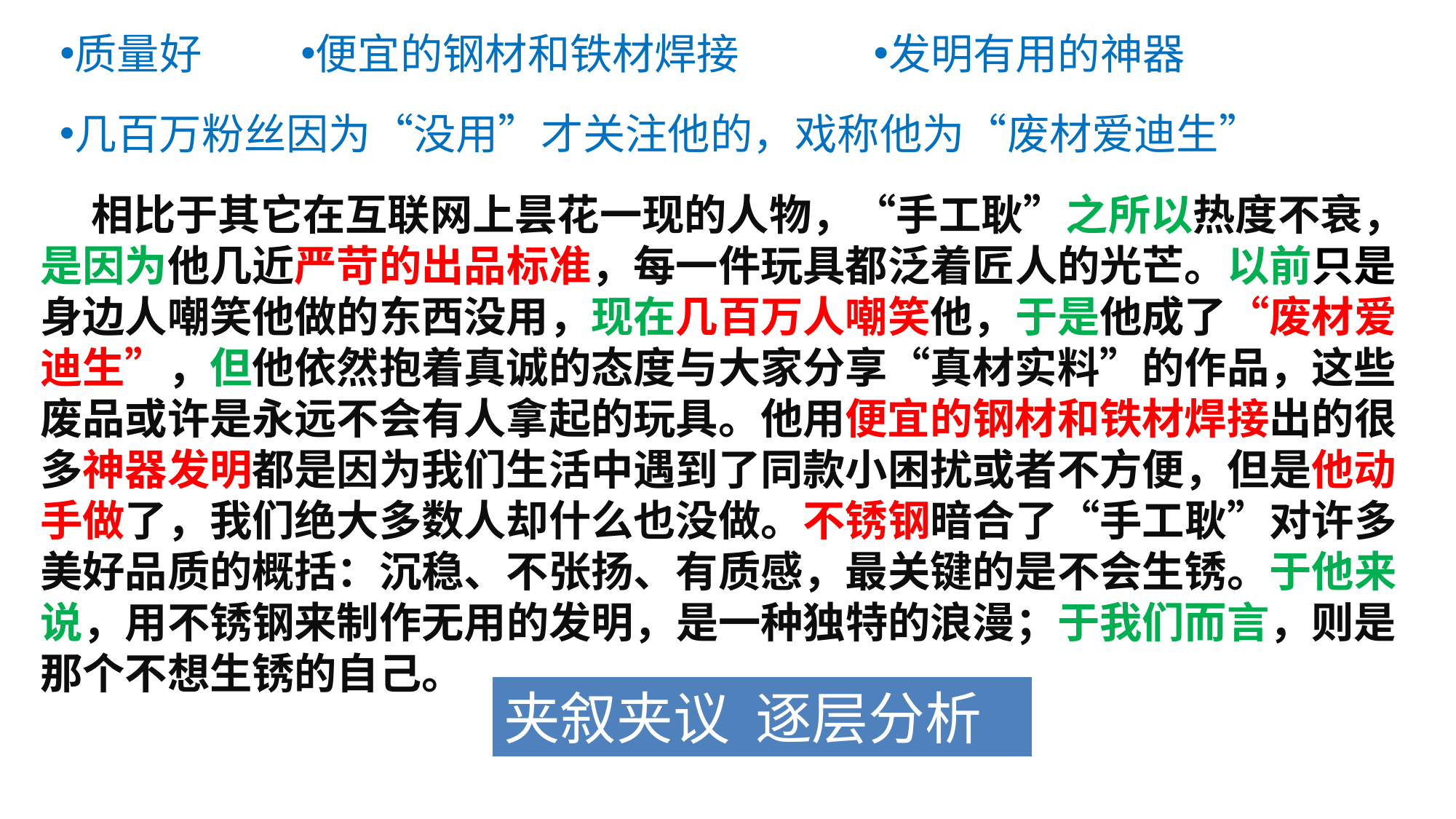

质量好
便宜的钢材和铁材焊接
发明有用的神器
几百万粉丝因为“没用”才关注他的，戏称他为“废材爱迪生”
  相比于其它在互联网上昙花一现的人物，“手工耿”之所以热度不衰，是因为他几近严苛的出品标准，每一件玩具都泛着匠人的光芒。以前只是身边人嘲笑他做的东西没用，现在几百万人嘲笑他，于是他成了“废材爱迪生”，但他依然抱着真诚的态度与大家分享“真材实料”的作品，这些废品或许是永远不会有人拿起的玩具。他用便宜的钢材和铁材焊接出的很多神器发明都是因为我们生活中遇到了同款小困扰或者不方便，但是他动手做了，我们绝大多数人却什么也没做。不锈钢暗合了“手工耿”对许多美好品质的概括：沉稳、不张扬、有质感，最关键的是不会生锈。于他来说，用不锈钢来制作无用的发明，是一种独特的浪漫；于我们而言，则是那个不想生锈的自己。
夹叙夹议  逐层分析